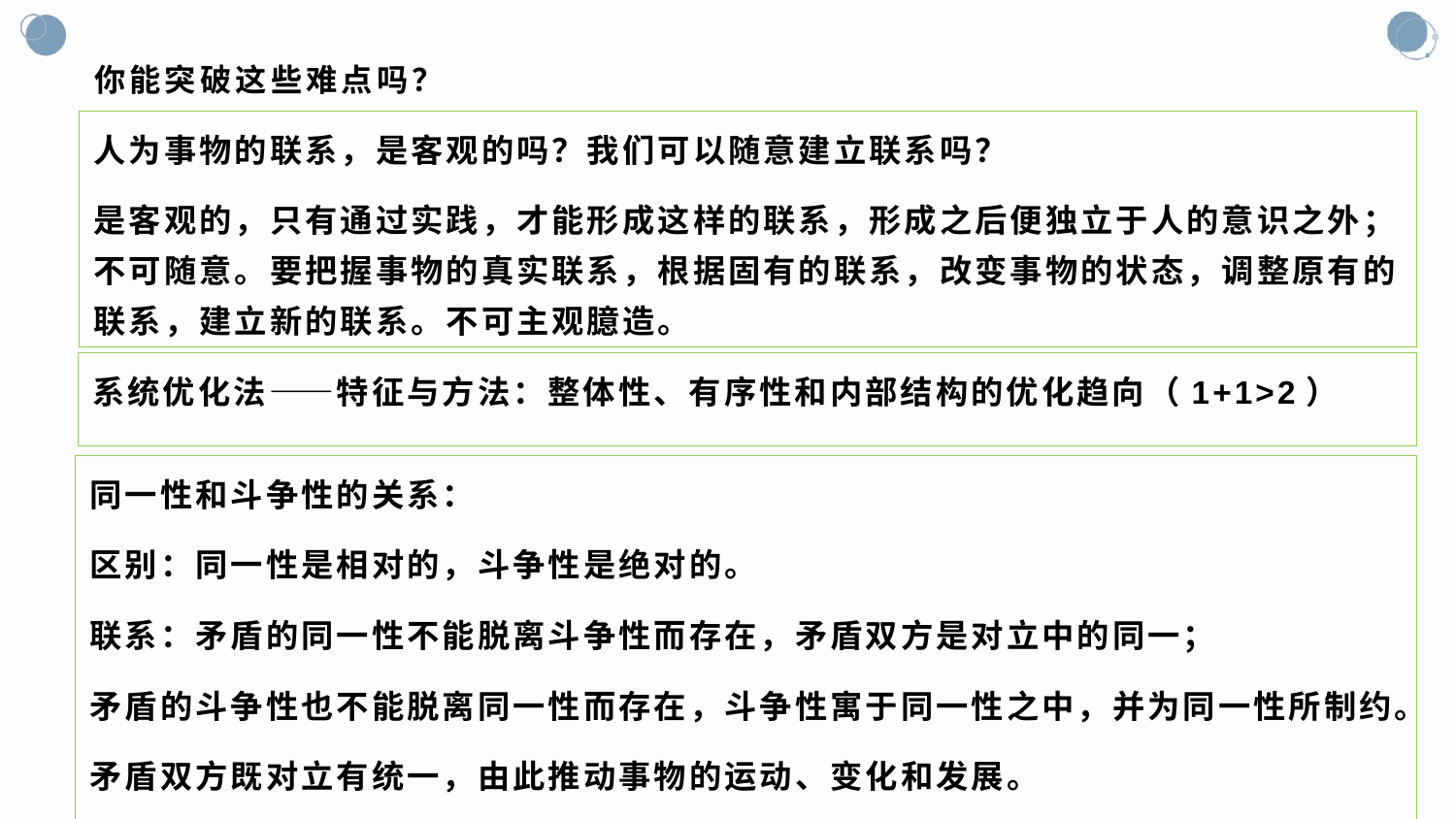

# 你能突破这些难点吗？
人为事物的联系，是客观的吗？我们可以随意建立联系吗？
是客观的，只有通过实践，才能形成这样的联系，形成之后便独立于人的意识之外； 不可随意。要把握事物的真实联系，根据固有的联系，改变事物的状态，调整原有的联系，建立新的联系。不可主观臆造。
系统优化法——特征与方法：整体性、有序性和内部结构的优化趋向（1+1>2）
同一性和斗争性的关系：
区别：同一性是相对的，斗争性是绝对的。
联系：矛盾的同一性不能脱离斗争性而存在，矛盾双方是对立中的同一；
矛盾的斗争性也不能脱离同一性而存在，斗争性寓于同一性之中，并为同一性所制约。
矛盾双方既对立有统一，由此推动事物的运动、变化和发展。